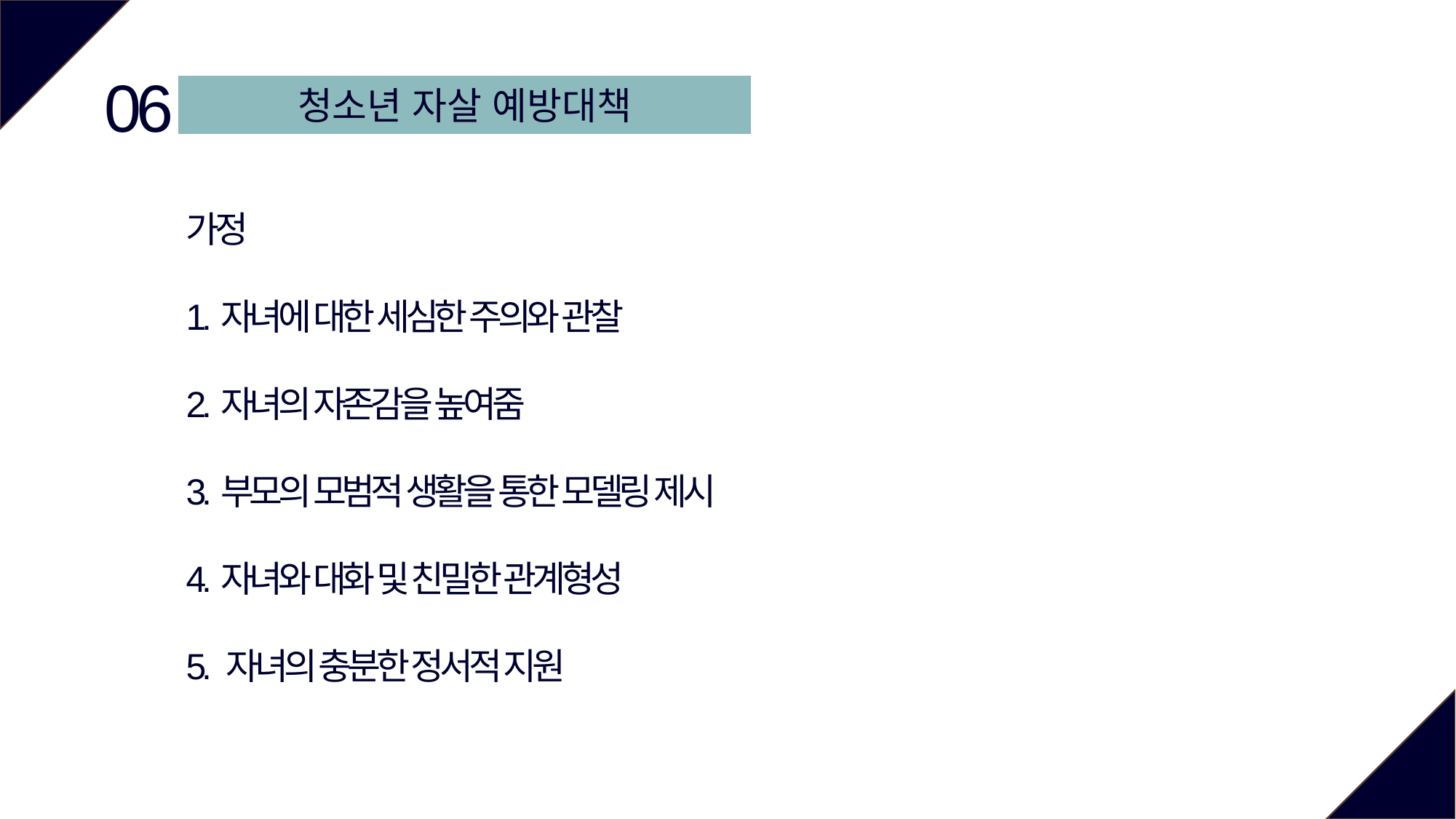

06
청소년 자살 예방대책
가정

1.자녀에 대한 세심한 주의와 관찰

2.자녀의 자존감을 높여줌

3.부모의 모범적 생활을 통한 모델링 제시

4.자녀와 대화 및 친밀한 관계형성

5. 자녀의 충분한 정서적 지원